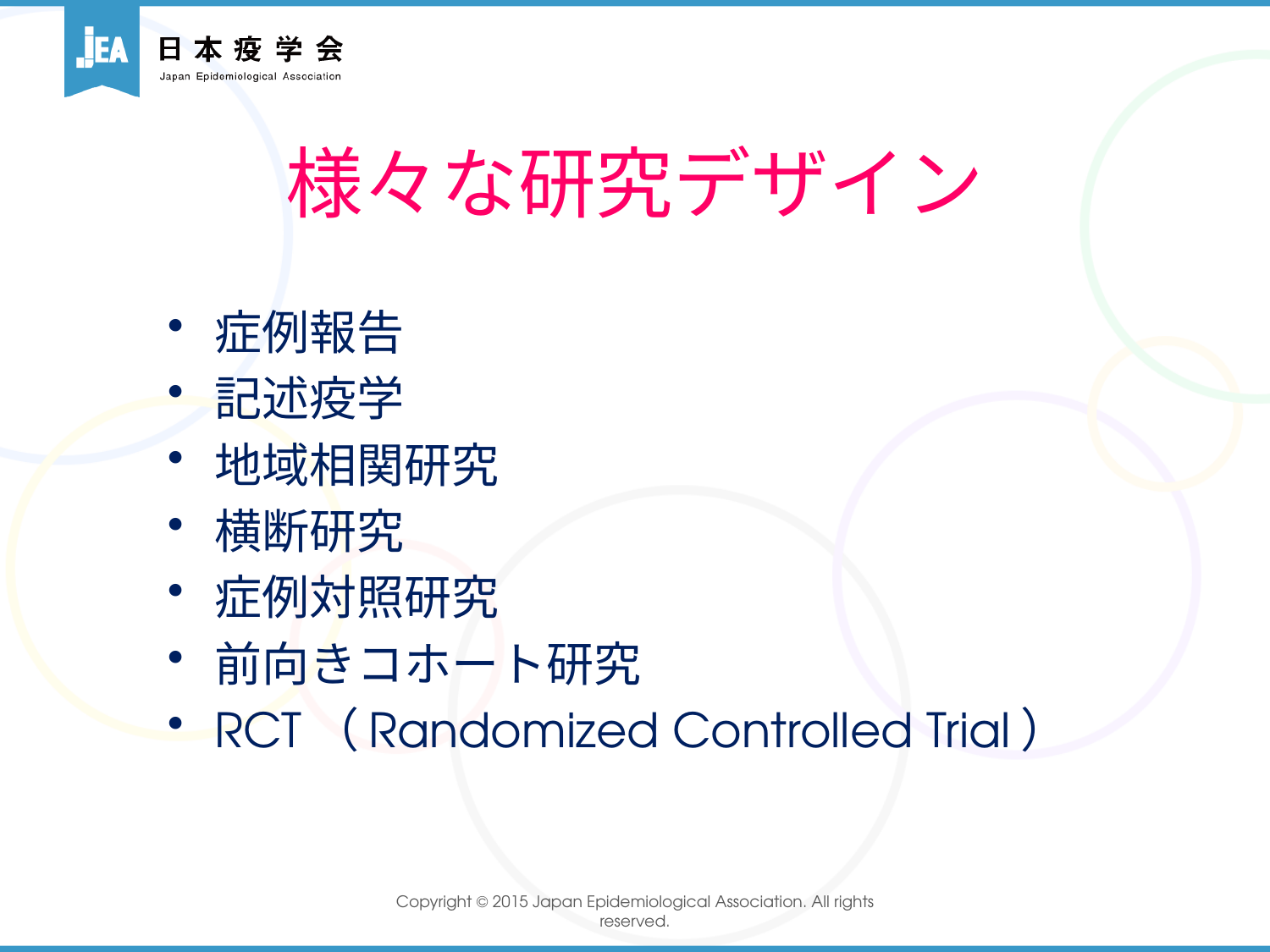

様々な研究デザイン
症例報告
記述疫学
地域相関研究
横断研究
症例対照研究
前向きコホート研究
RCT（Randomized Controlled Trial）